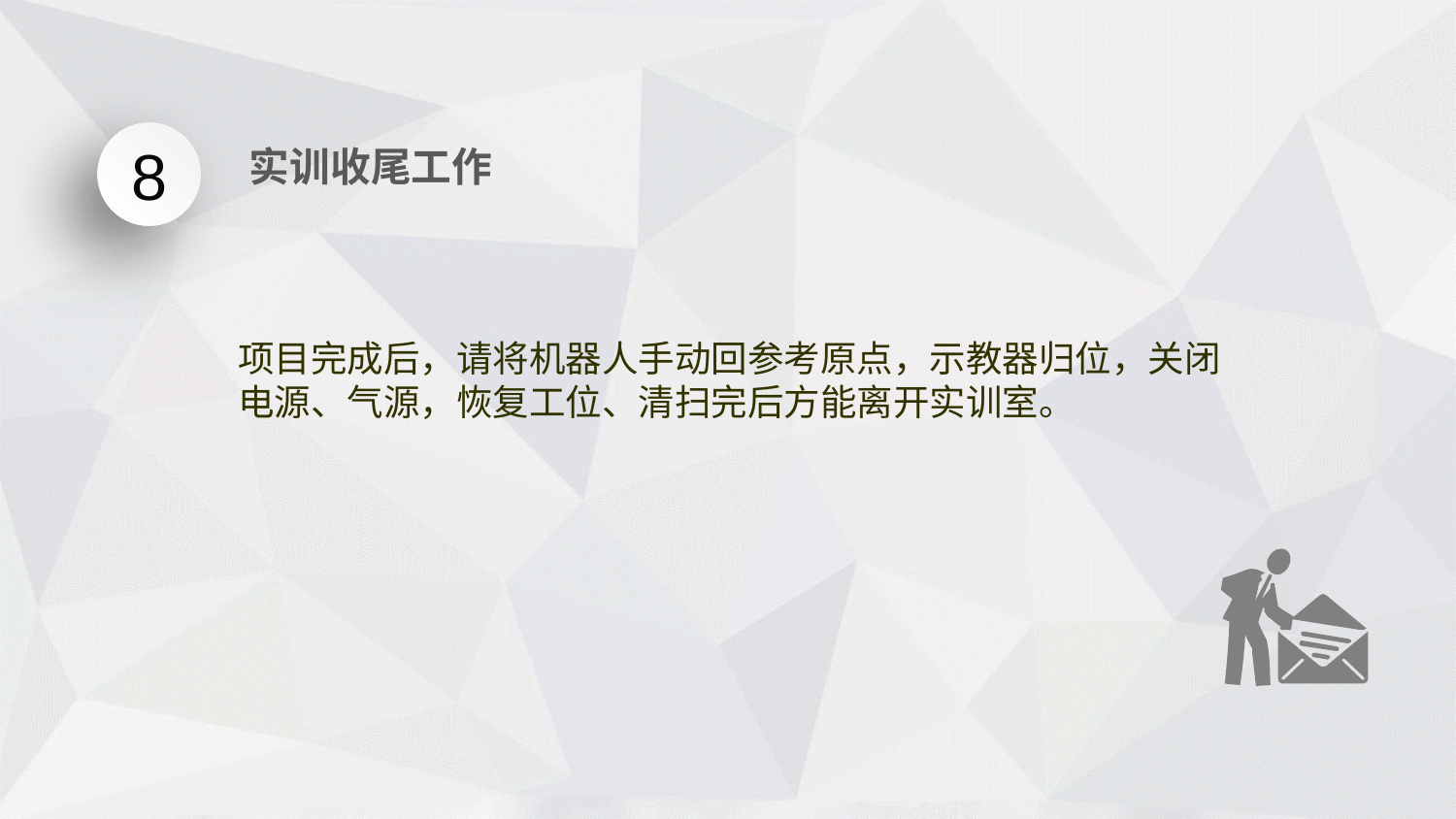

8
实训收尾工作
项目完成后，请将机器人手动回参考原点，示教器归位，关闭电源、气源，恢复工位、清扫完后方能离开实训室。